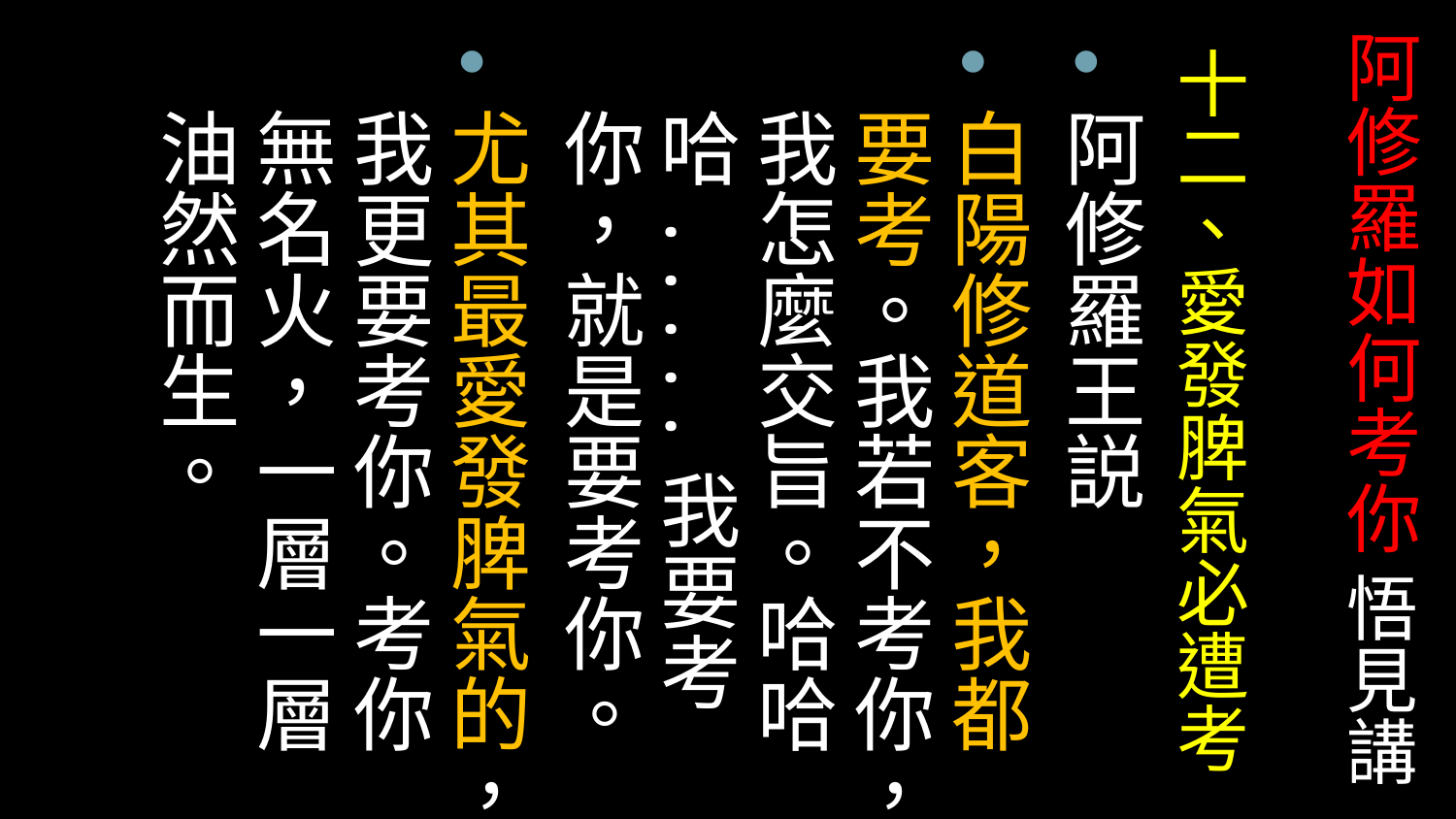

# 阿修羅如何考你 悟見講
十二、愛發脾氣必遭考
阿修羅王説
白陽修道客，我都要考。我若不考你，我怎麼交旨。哈哈哈.....我要考你，就是要考你。
尤其最愛發脾氣的，我更要考你。考你無名火，一層一層油然而生。